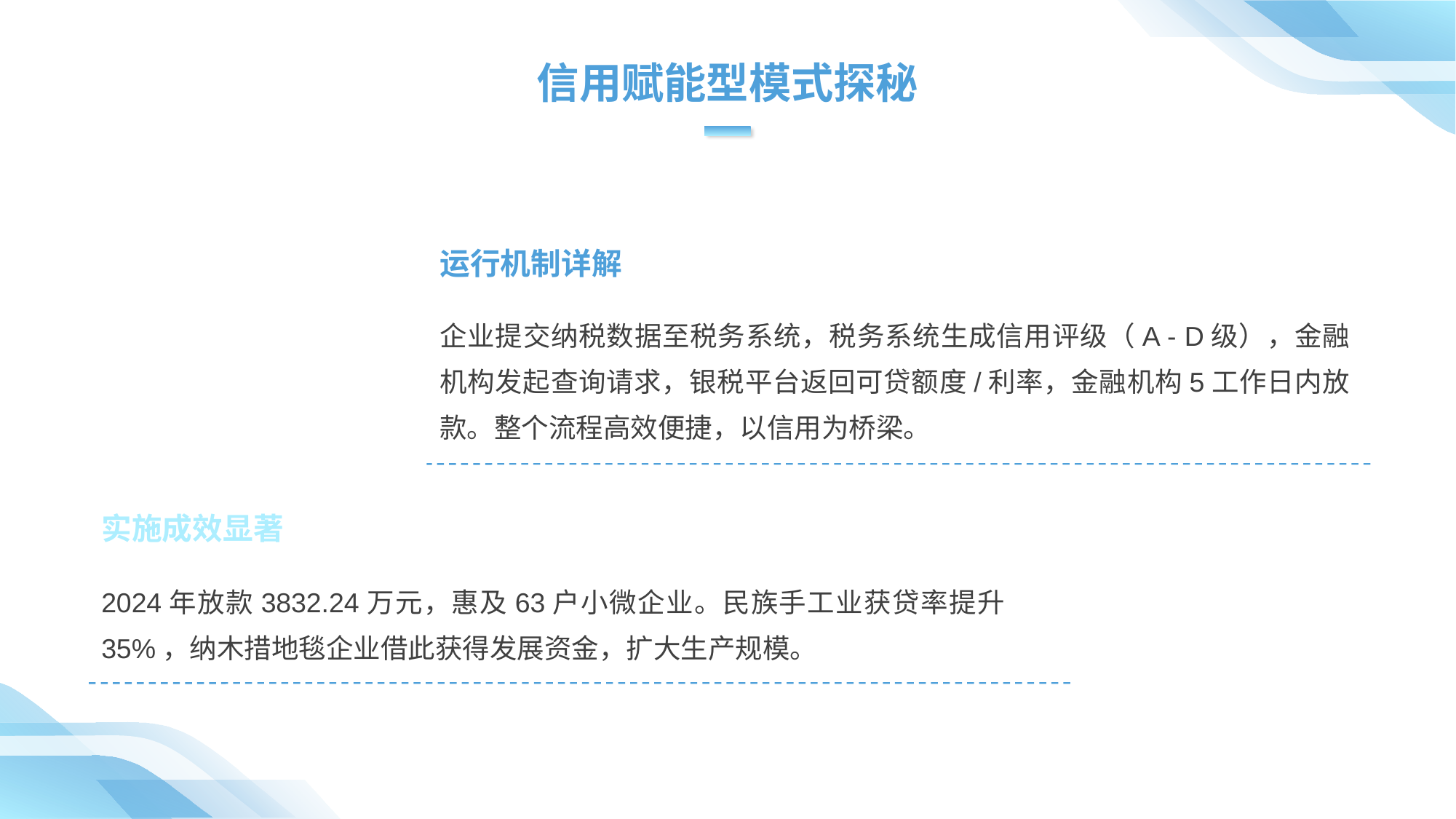

信用赋能型模式探秘
运行机制详解
企业提交纳税数据至税务系统，税务系统生成信用评级（A - D级），金融机构发起查询请求，银税平台返回可贷额度/利率，金融机构5工作日内放款。整个流程高效便捷，以信用为桥梁。

实施成效显著
2024年放款3832.24万元，惠及63户小微企业。民族手工业获贷率提升35%，纳木措地毯企业借此获得发展资金，扩大生产规模。